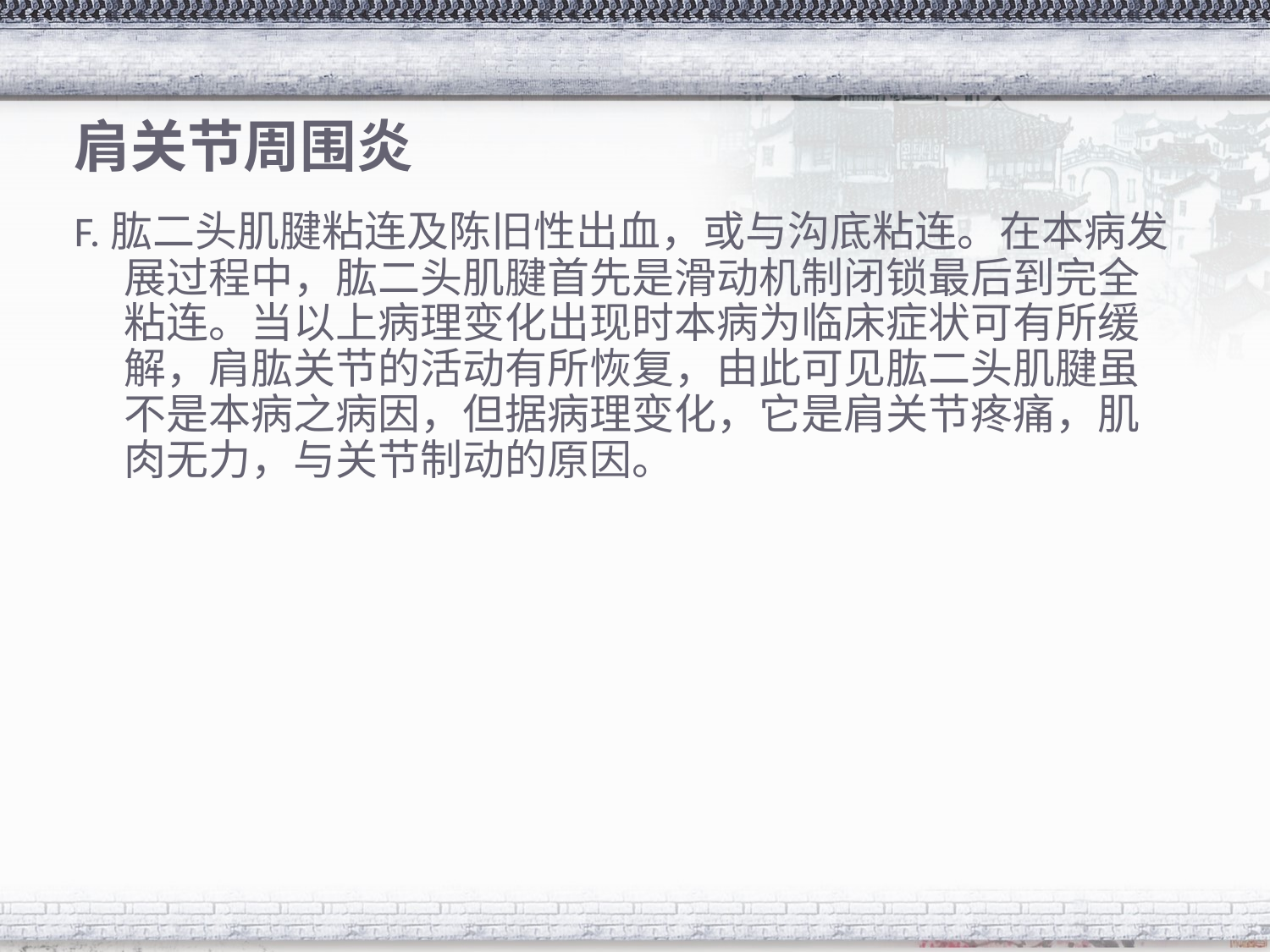

# 肩关节周围炎
F.肱二头肌腱粘连及陈旧性出血，或与沟底粘连。在本病发展过程中，肱二头肌腱首先是滑动机制闭锁最后到完全粘连。当以上病理变化出现时本病为临床症状可有所缓解，肩肱关节的活动有所恢复，由此可见肱二头肌腱虽不是本病之病因，但据病理变化，它是肩关节疼痛，肌肉无力，与关节制动的原因。